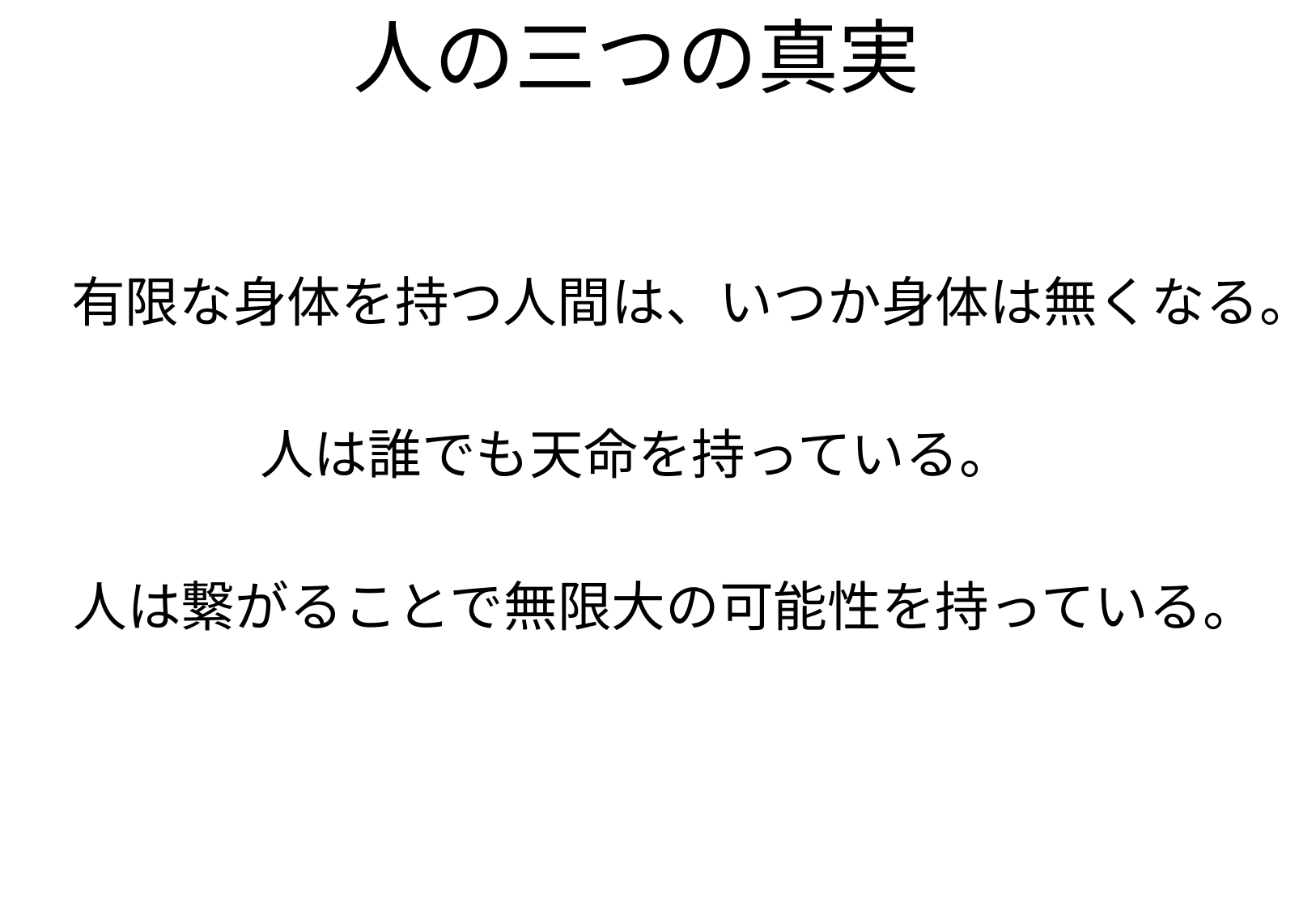

人の三つの真実
有限な身体を持つ人間は、いつか身体は無くなる。
人は誰でも天命を持っている。
人は繋がることで無限大の可能性を持っている。